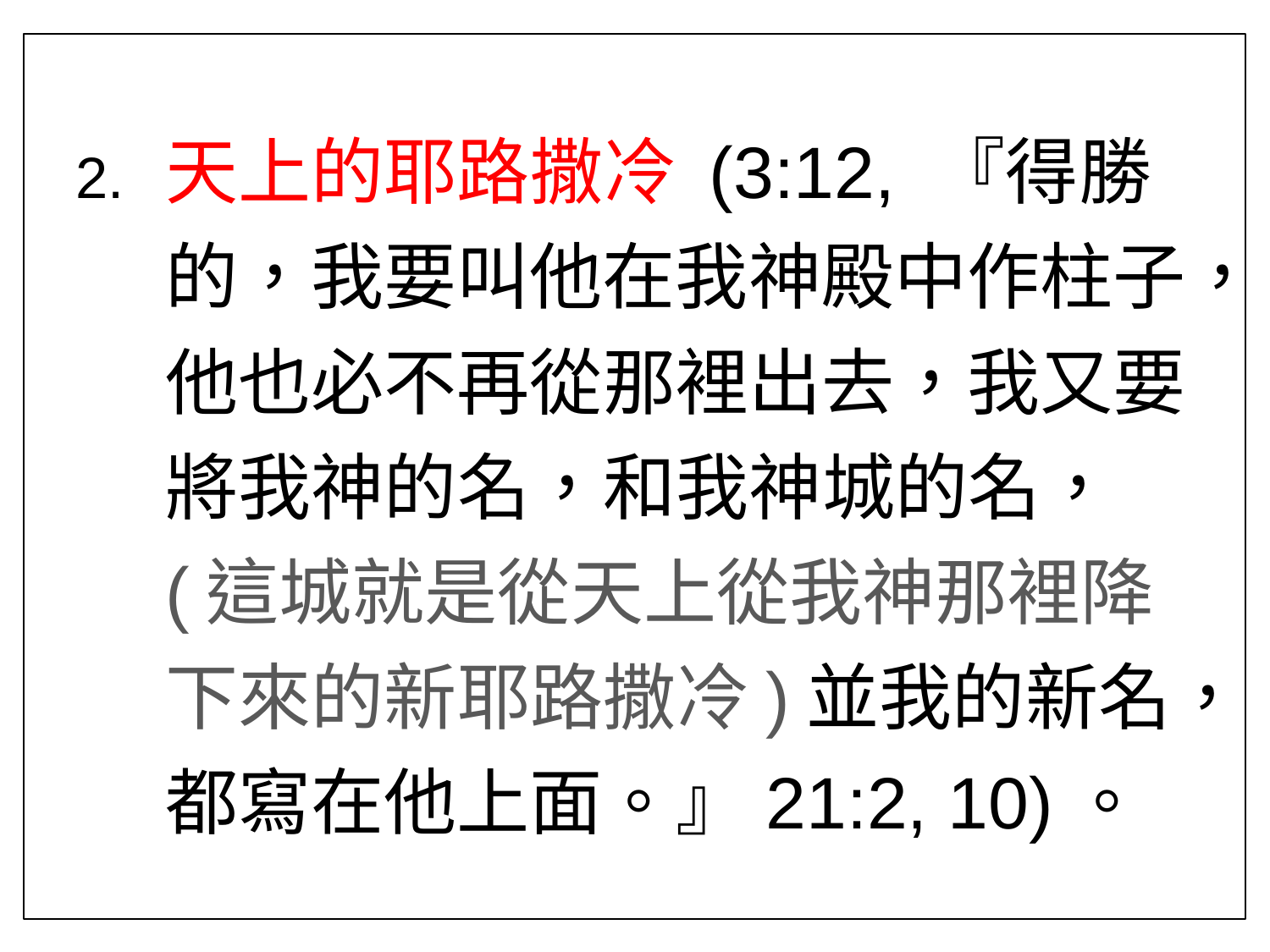

天上的耶路撒冷 (3:12, 『得勝的，我要叫他在我神殿中作柱子，他也必不再從那裡出去，我又要將我神的名，和我神城的名，(這城就是從天上從我神那裡降下來的新耶路撒冷)並我的新名，都寫在他上面。』21:2, 10)。